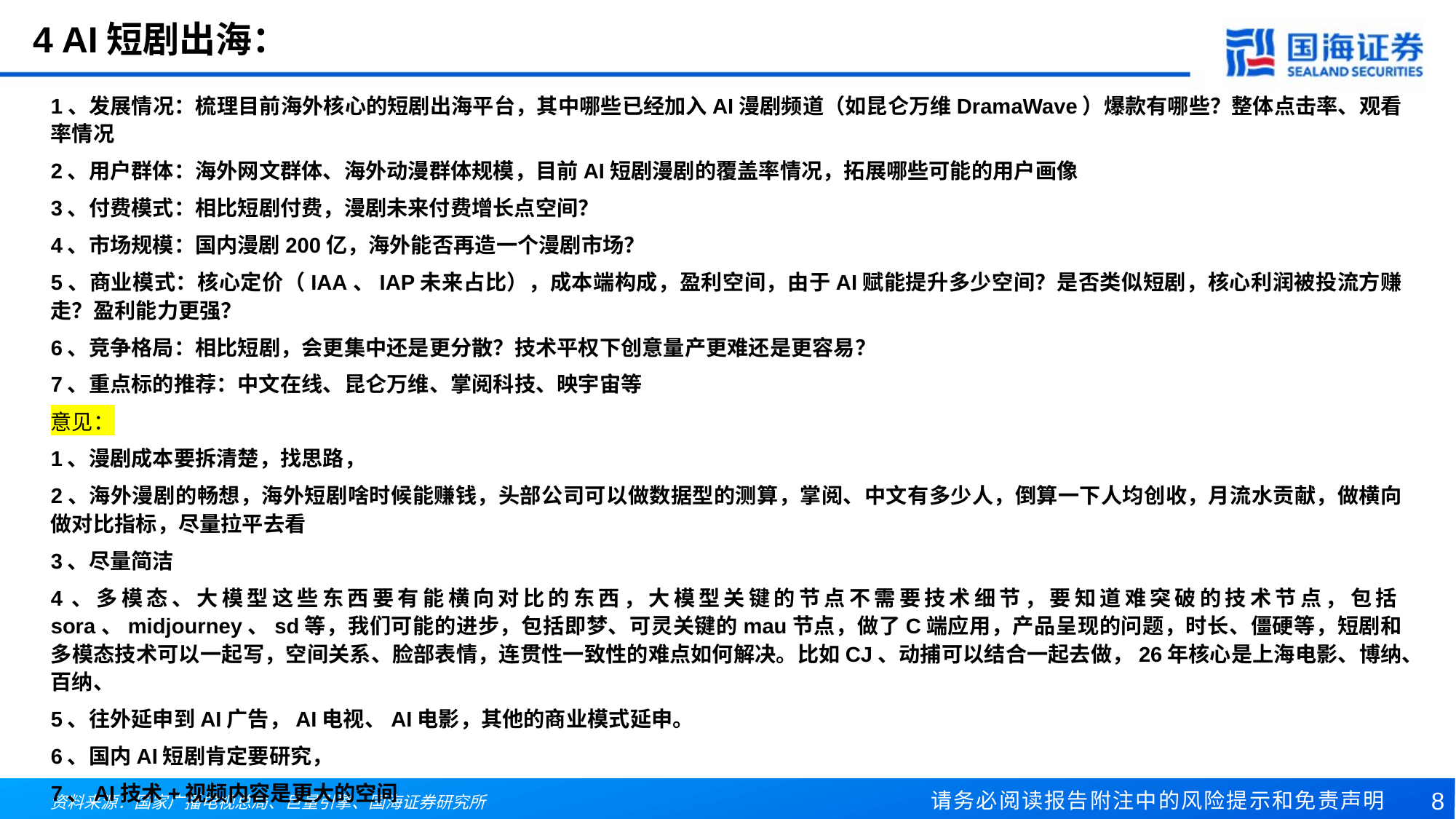

# 4 AI短剧出海：
1、发展情况：梳理目前海外核心的短剧出海平台，其中哪些已经加入AI漫剧频道（如昆仑万维DramaWave）爆款有哪些？整体点击率、观看率情况
2、用户群体：海外网文群体、海外动漫群体规模，目前AI短剧漫剧的覆盖率情况，拓展哪些可能的用户画像
3、付费模式：相比短剧付费，漫剧未来付费增长点空间？
4、市场规模：国内漫剧200亿，海外能否再造一个漫剧市场？
5、商业模式：核心定价（IAA、IAP未来占比），成本端构成，盈利空间，由于AI赋能提升多少空间？是否类似短剧，核心利润被投流方赚走？盈利能力更强？
6、竞争格局：相比短剧，会更集中还是更分散？技术平权下创意量产更难还是更容易？
7、重点标的推荐：中文在线、昆仑万维、掌阅科技、映宇宙等
意见：
1、漫剧成本要拆清楚，找思路，
2、海外漫剧的畅想，海外短剧啥时候能赚钱，头部公司可以做数据型的测算，掌阅、中文有多少人，倒算一下人均创收，月流水贡献，做横向做对比指标，尽量拉平去看
3、尽量简洁
4、多模态、大模型这些东西要有能横向对比的东西，大模型关键的节点不需要技术细节，要知道难突破的技术节点，包括sora、midjourney、sd等，我们可能的进步，包括即梦、可灵关键的mau节点，做了C端应用，产品呈现的问题，时长、僵硬等，短剧和多模态技术可以一起写，空间关系、脸部表情，连贯性一致性的难点如何解决。比如CJ、动捕可以结合一起去做，26年核心是上海电影、博纳、百纳、
5、往外延申到AI广告，AI电视、AI电影，其他的商业模式延申。
6、国内AI短剧肯定要研究，
7、AI技术+视频内容是更大的空间
资料来源：国家广播电视总局、巨量引擎、国海证券研究所